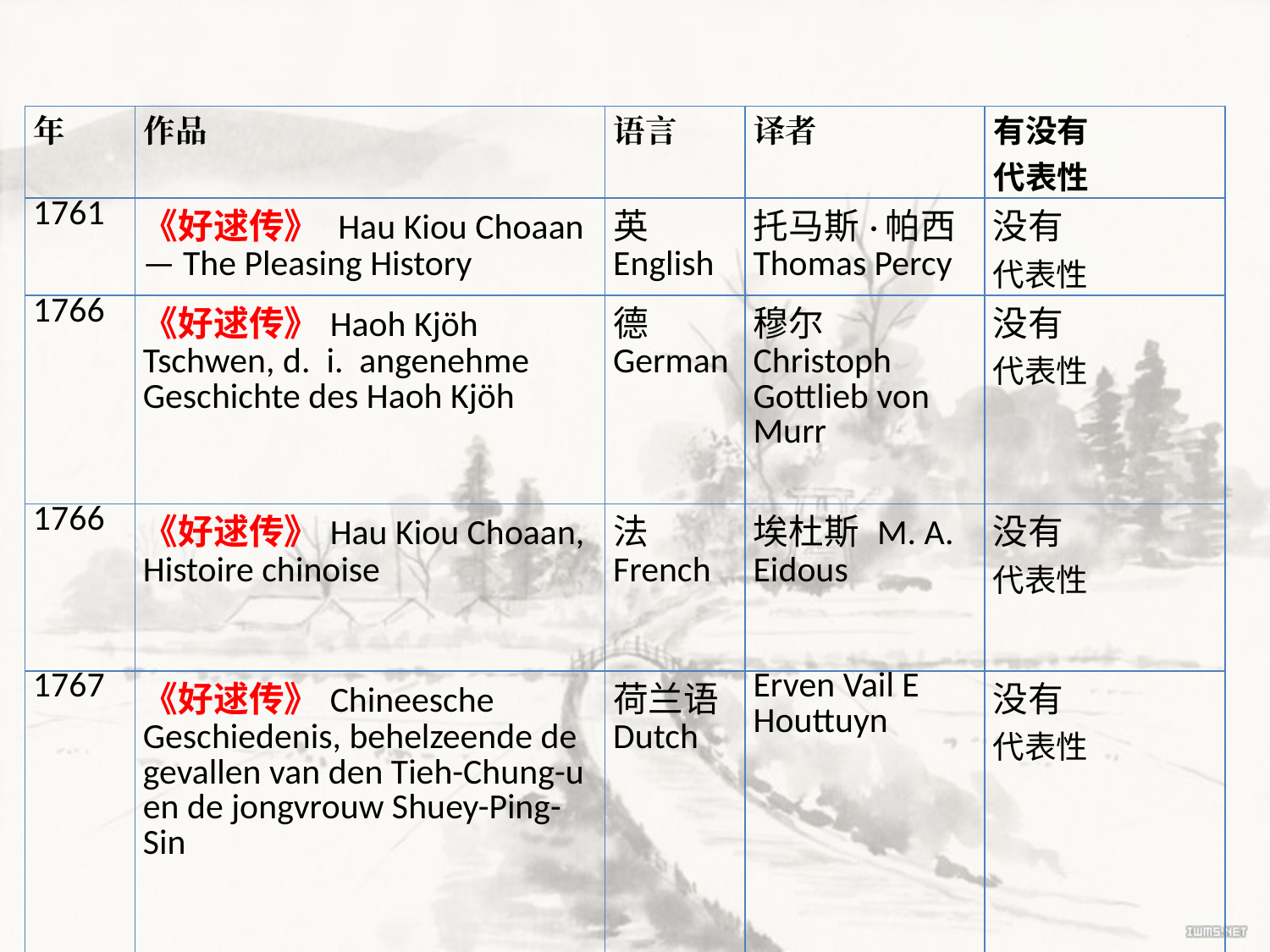

| 年 | 作品 | 语言 | 译者 | 有没有 代表性 |
| --- | --- | --- | --- | --- |
| 1761 | 《好逑传》 Hau Kiou Choaan — The Pleasing History | 英English | 托马斯·帕西 Thomas Percy | 没有 代表性 |
| 1766 | 《好逑传》Haoh Kjöh Tschwen, d. i. angenehme Geschichte des Haoh Kjöh | 德German | 穆尔 Christoph Gottlieb von Murr | 没有 代表性 |
| 1766 | 《好逑传》Hau Kiou Choaan, Histoire chinoise | 法French | 埃杜斯 M. A. Eidous | 没有 代表性 |
| 1767 | 《好逑传》Chineesche Geschiedenis, behelzeende de gevallen van den Tieh-Chung-u en de jongvrouw Shuey-Ping-Sin | 荷兰语Dutch | Erven Vail E Houttuyn | 没有 代表性 |